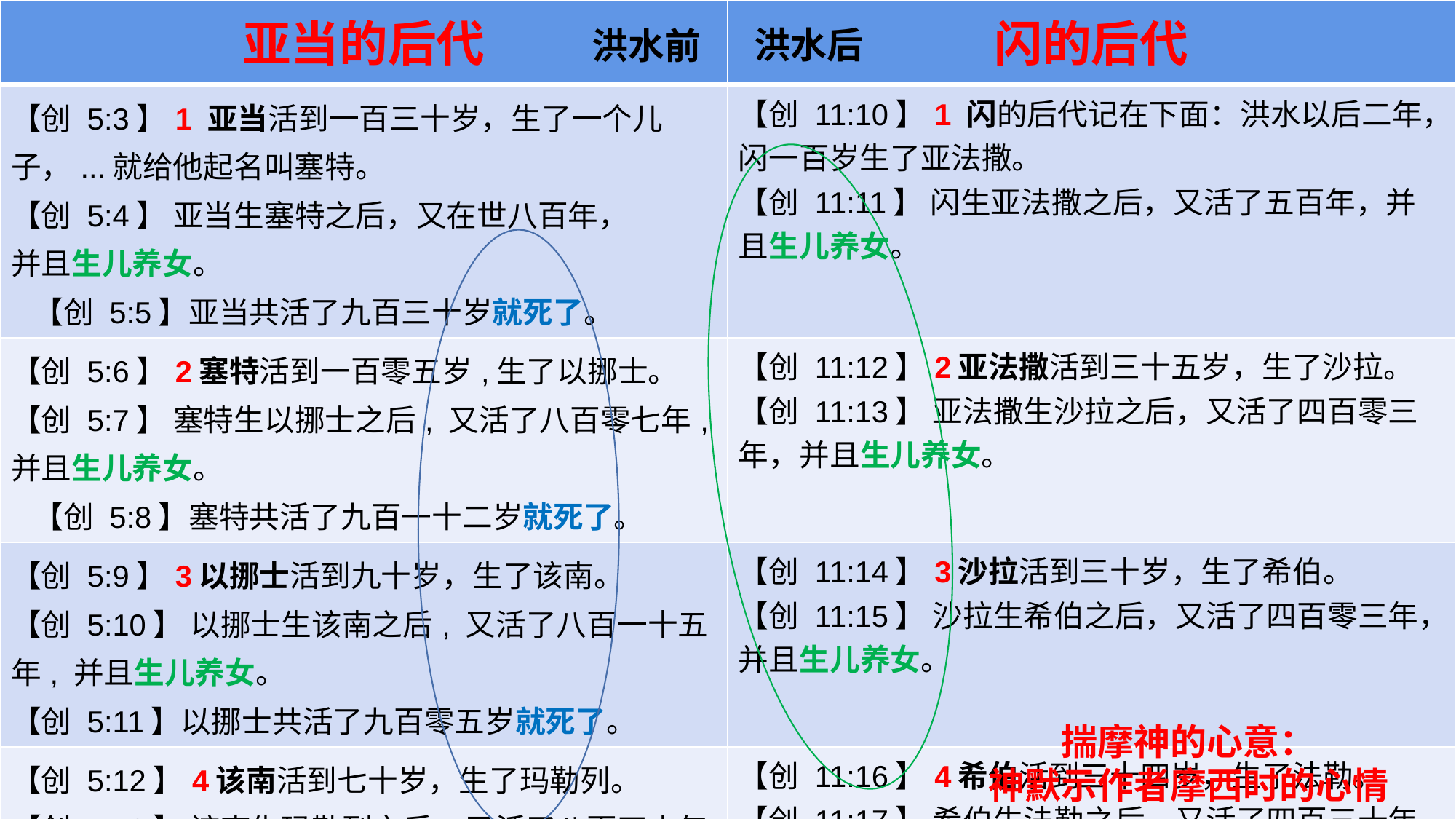

| 亚当的后代 | 闪的后代 |
| --- | --- |
| 【创 5:3】1 亚当活到一百三十岁，生了一个儿子，...就给他起名叫塞特。 【创 5:4】 亚当生塞特之后，又在世八百年， 并且生儿养女。 【创 5:5】亚当共活了九百三十岁就死了。 | 【创 11:10】1 闪的后代记在下面：洪水以后二年，闪一百岁生了亚法撒。 【创 11:11】 闪生亚法撒之后，又活了五百年，并且生儿养女。 |
| 【创 5:6】2塞特活到一百零五岁,生了以挪士。 【创 5:7】 塞特生以挪士之后, 又活了八百零七年, 并且生儿养女。 【创 5:8】塞特共活了九百一十二岁就死了。 | 【创 11:12】2亚法撒活到三十五岁，生了沙拉。 【创 11:13】 亚法撒生沙拉之后，又活了四百零三年，并且生儿养女。 |
| 【创 5:9】3以挪士活到九十岁，生了该南。 【创 5:10】 以挪士生该南之后, 又活了八百一十五年, 并且生儿养女。 【创 5:11】以挪士共活了九百零五岁就死了。 | 【创 11:14】3沙拉活到三十岁，生了希伯。 【创 11:15】 沙拉生希伯之后，又活了四百零三年，并且生儿养女。 |
| 【创 5:12】4该南活到七十岁，生了玛勒列。 【创 5:13】 该南生玛勒列之后, 又活了八百四十年, 并且生儿养女。 【创 5:14】 该南共活了九百一十岁就死了。 | 【创 11:16】4希伯活到三十四岁，生了法勒。 【创 11:17】 希伯生法勒之后，又活了四百三十年，并且生儿养女。 |
洪水后
洪水前

揣摩神的心意：
神默示作者摩西时的心情